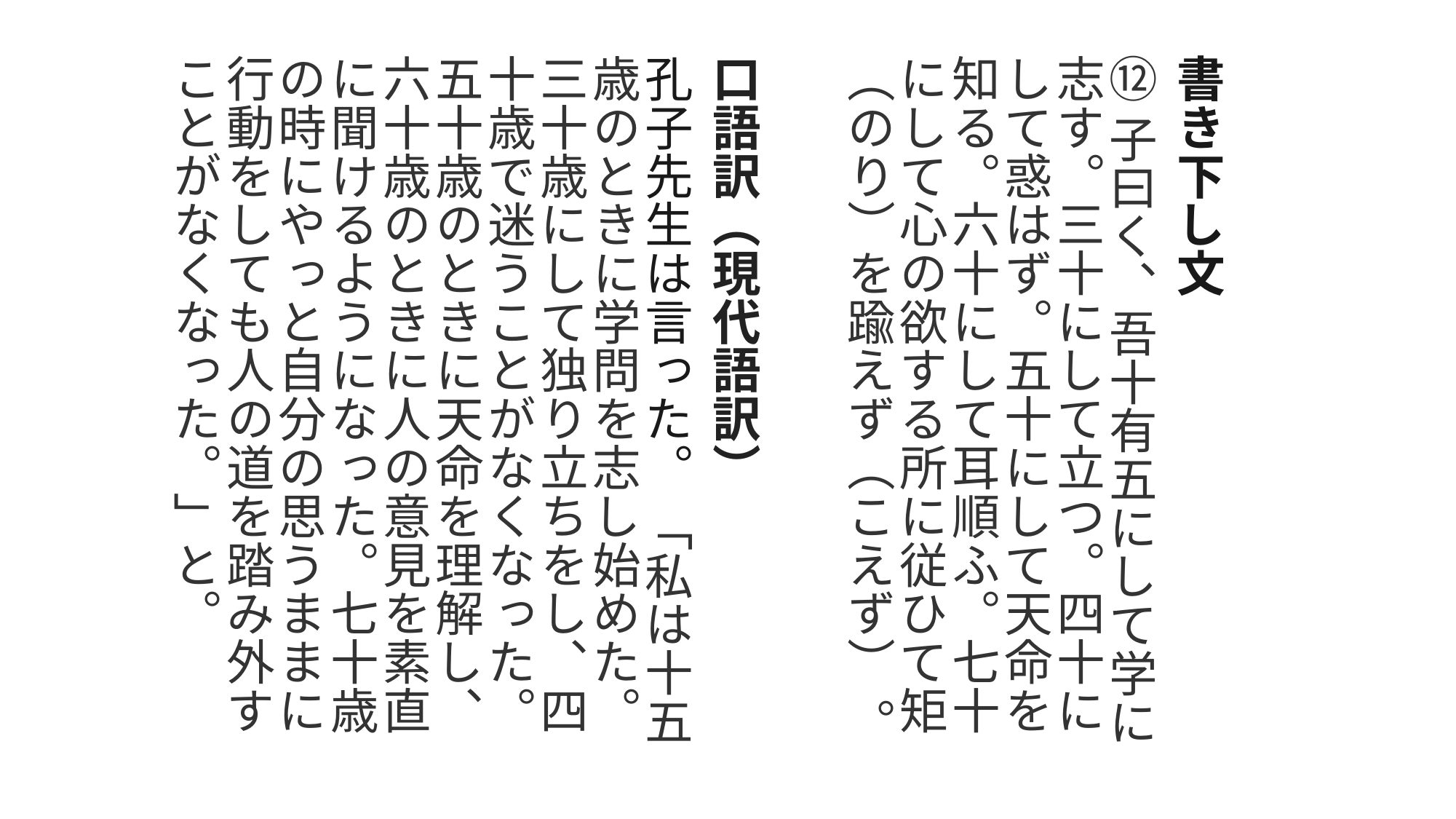

書き下し文
⑫子曰く、吾十有五にして学に志す。三十にして立つ。四十にして惑はず。五十にして天命を知る。六十にして耳順ふ。七十にして心の欲する所に従ひて矩（のり）を踰えず（こえず） 。

口語訳（現代語訳）
孔子先生は言った。 「私は十五歳のときに学問を志し始めた。三十歳にして独り立ちをし、四十歳で迷うことがなくなった。五十歳のときに天命を理解し、六十歳のときに人の意見を素直に聞けるようになった。七十歳の時にやっと自分の思うままに行動をしても人の道を踏み外すことがなくなった。」と。